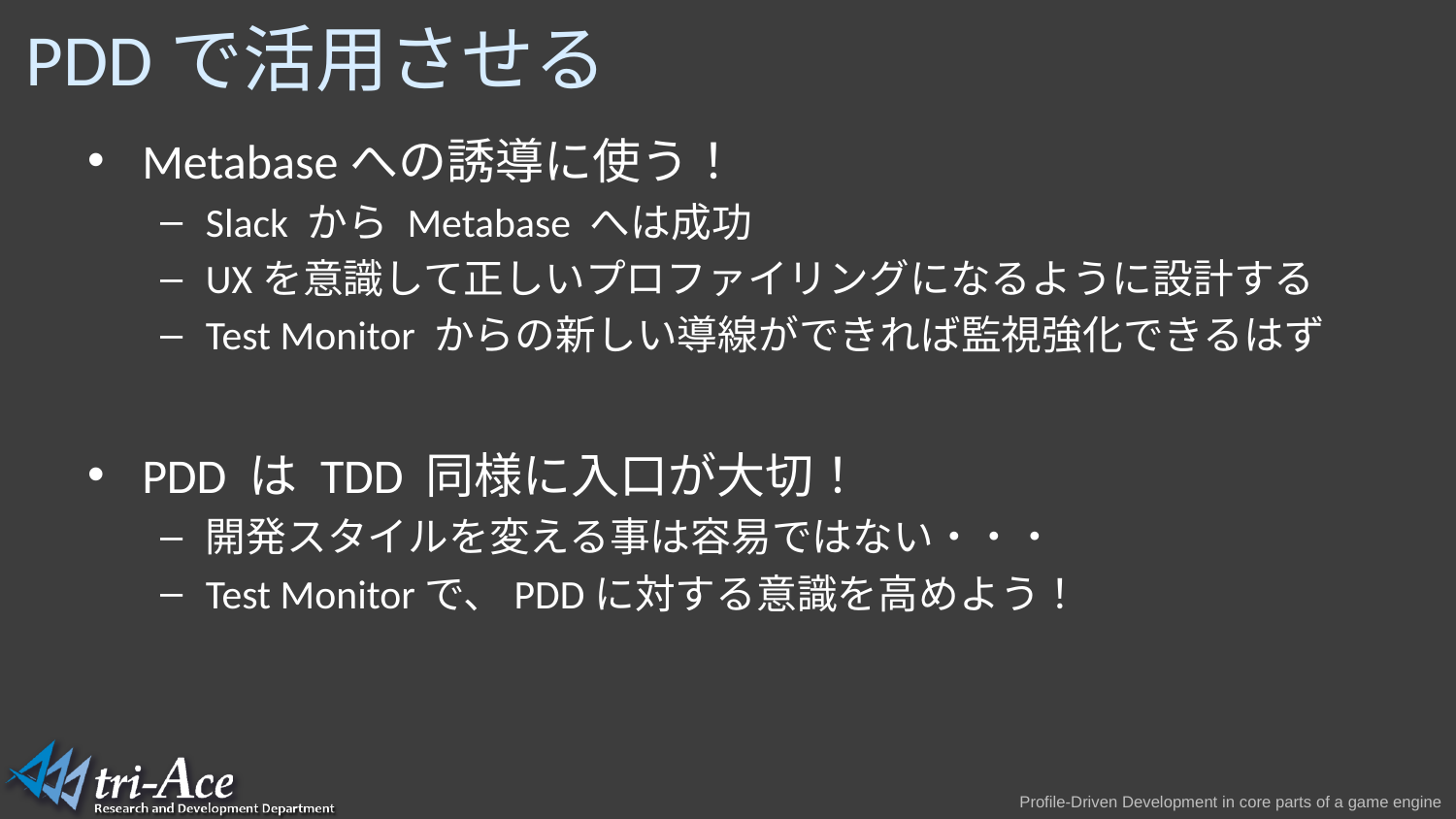

# PDDで活用させる
Metabaseへの誘導に使う！
Slack から Metabase へは成功
UXを意識して正しいプロファイリングになるように設計する
Test Monitor からの新しい導線ができれば監視強化できるはず

PDD は TDD 同様に入口が大切！
開発スタイルを変える事は容易ではない・・・
Test Monitorで、PDDに対する意識を高めよう！